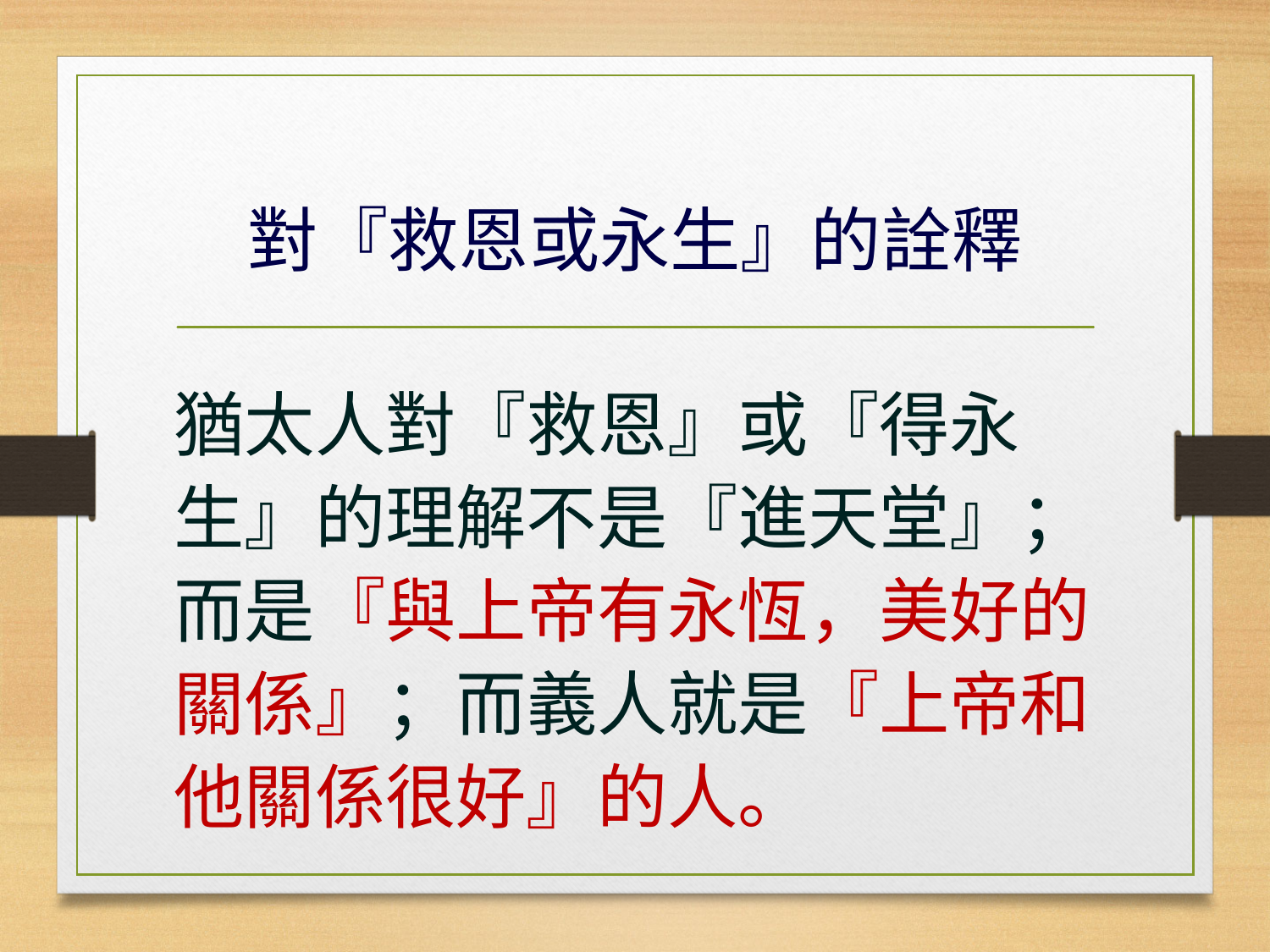

# 對『救恩或永生』的詮釋
猶太人對『救恩』或『得永生』的理解不是『進天堂』；而是『與上帝有永恆，美好的關係』；而義人就是『上帝和他關係很好』的人。